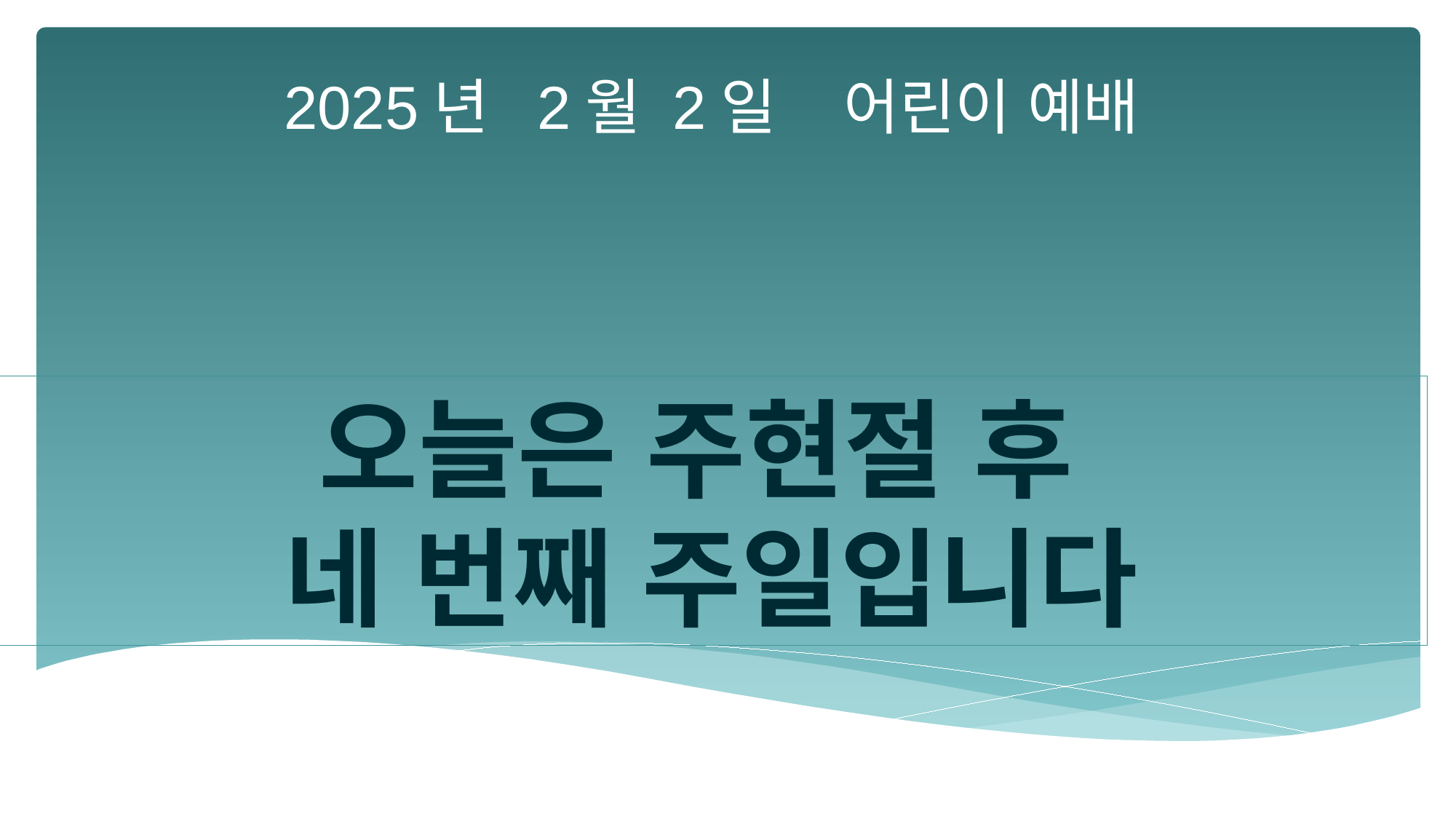

2025년  2월 2일    어린이 예배
오늘은 주현절 후
네 번째 주일입니다